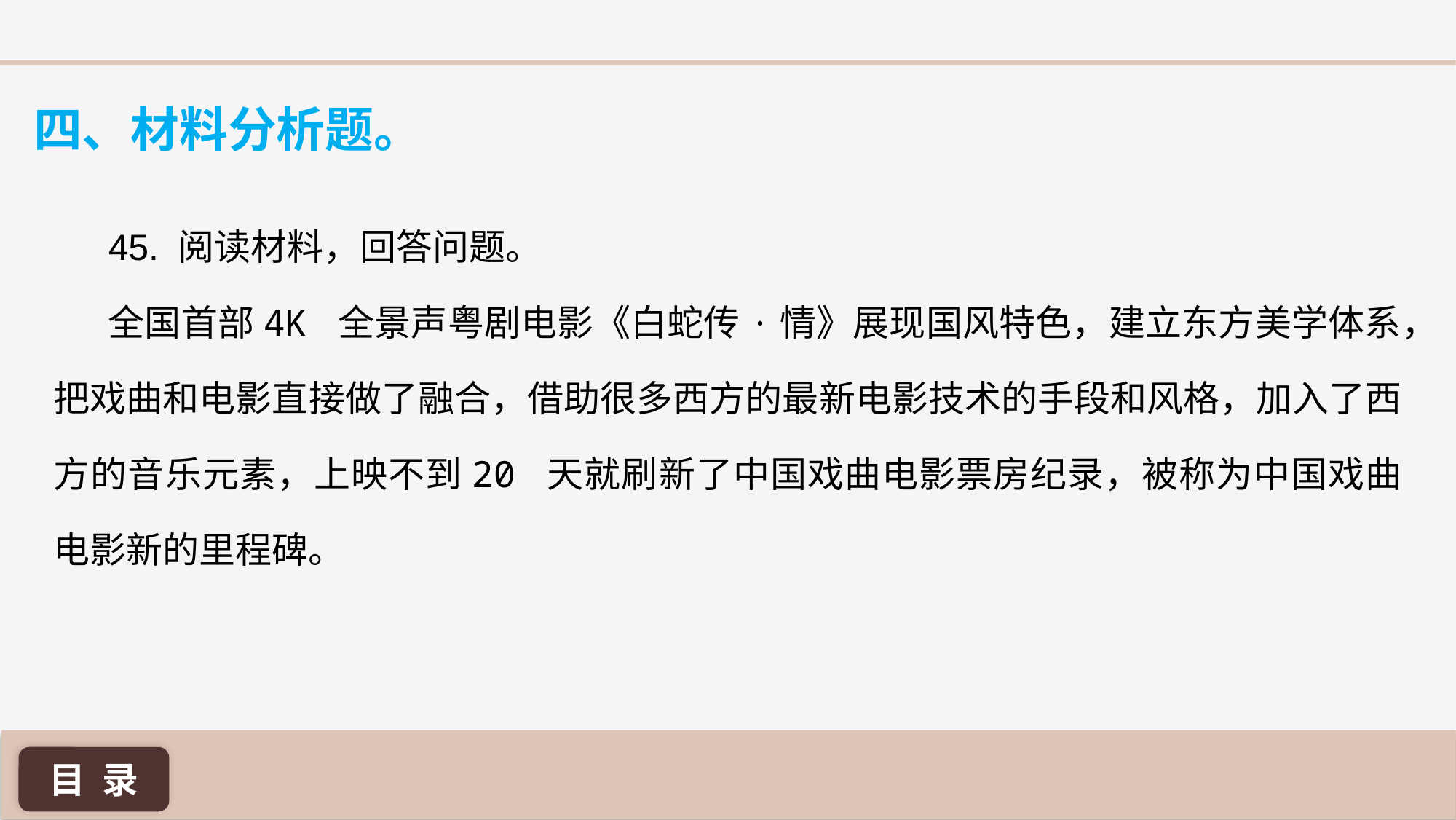

四、材料分析题。
45. 阅读材料，回答问题。
全国首部4K 全景声粤剧电影《白蛇传·情》展现国风特色，建立东方美学体系，把戏曲和电影直接做了融合，借助很多西方的最新电影技术的手段和风格，加入了西方的音乐元素，上映不到20 天就刷新了中国戏曲电影票房纪录，被称为中国戏曲电影新的里程碑。